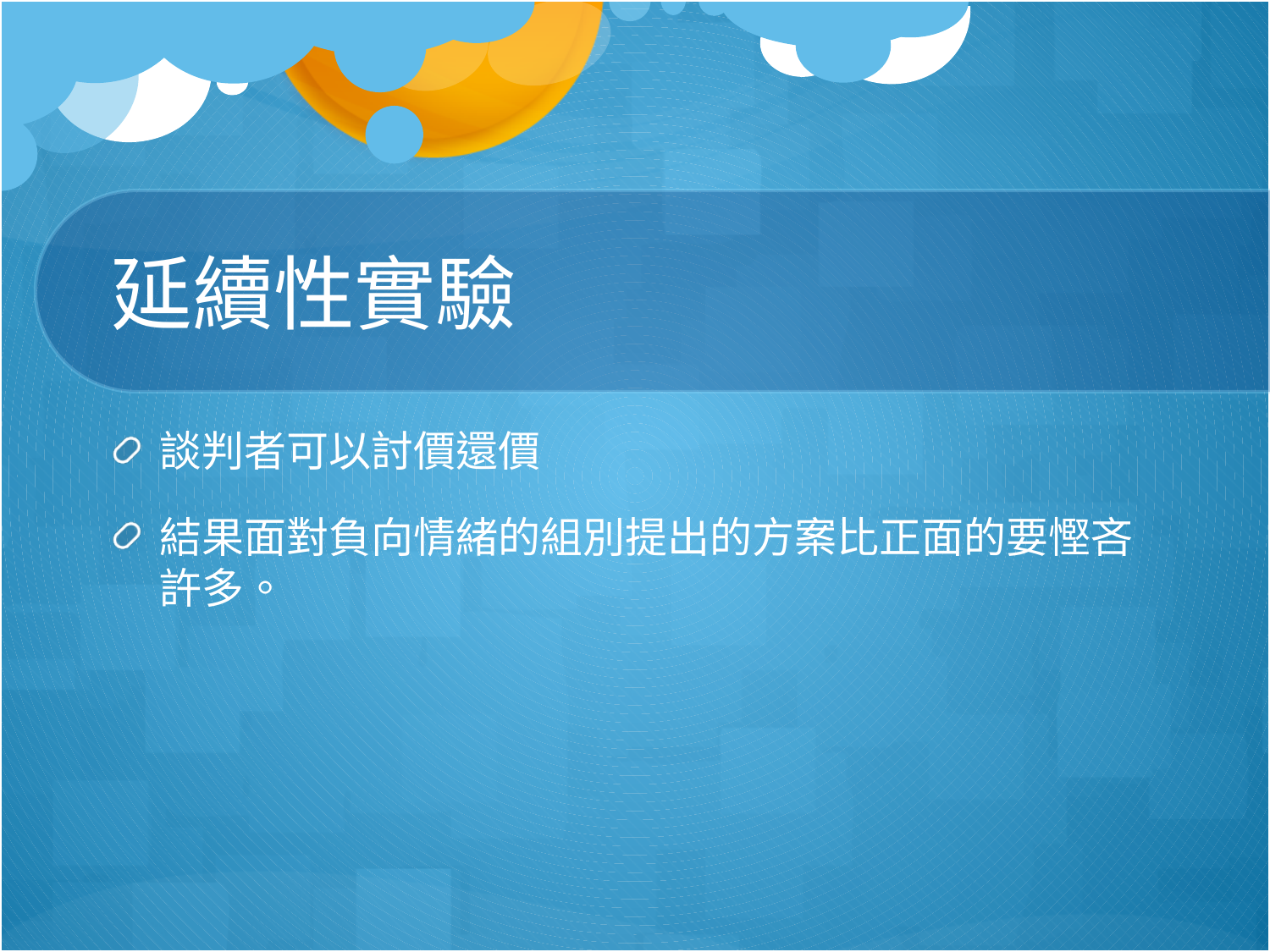

# 延續性實驗
談判者可以討價還價
結果面對負向情緒的組別提出的方案比正面的要慳吝許多。